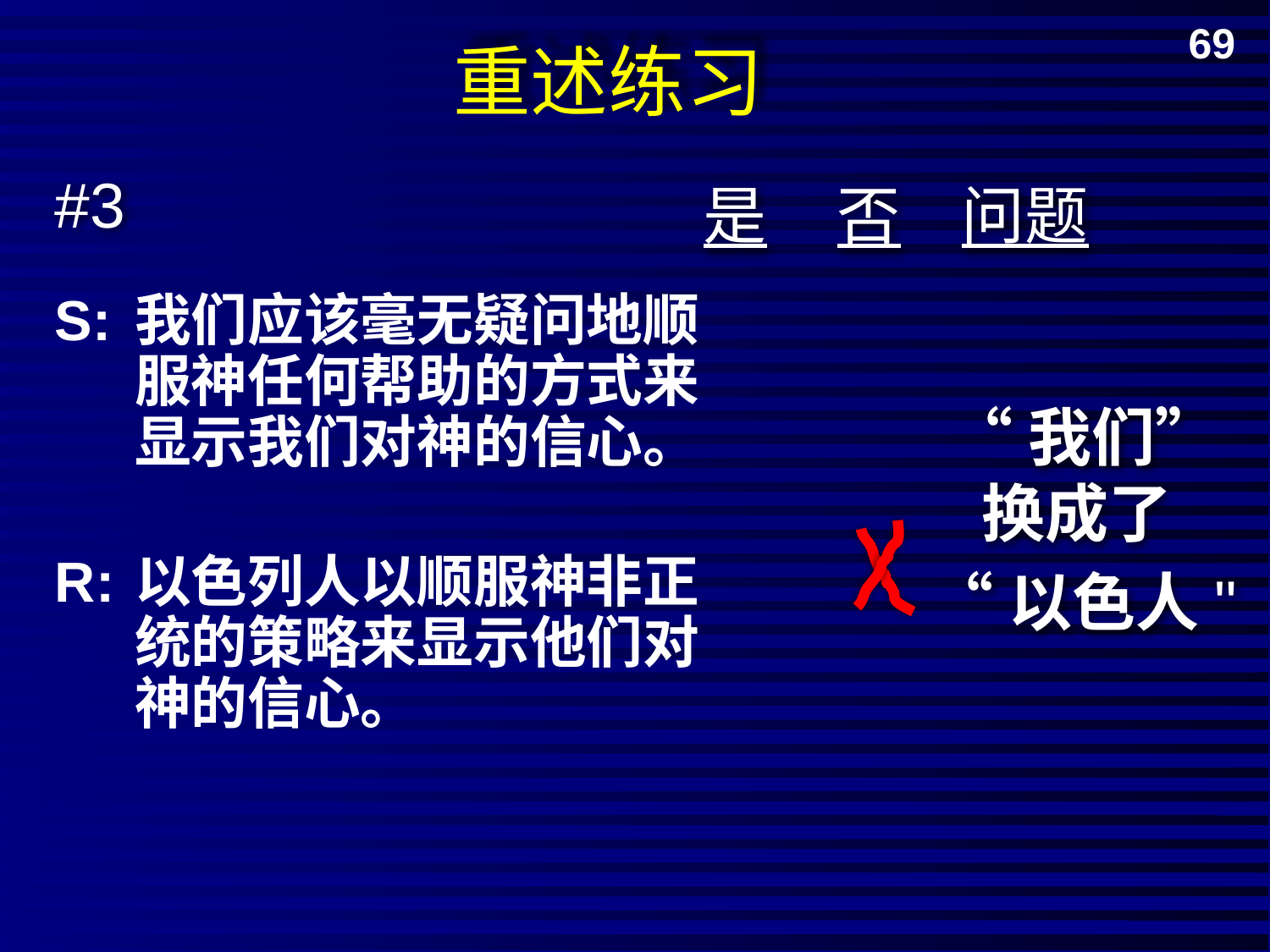

# 重述练习
69
#3
是
否
问题
S:	我们应该毫无疑问地顺服神任何帮助的方式来显示我们对神的信心。
R:	以色列人以顺服神非正统的策略来显示他们对神的信心。
“我们” 换成了
“以色人"